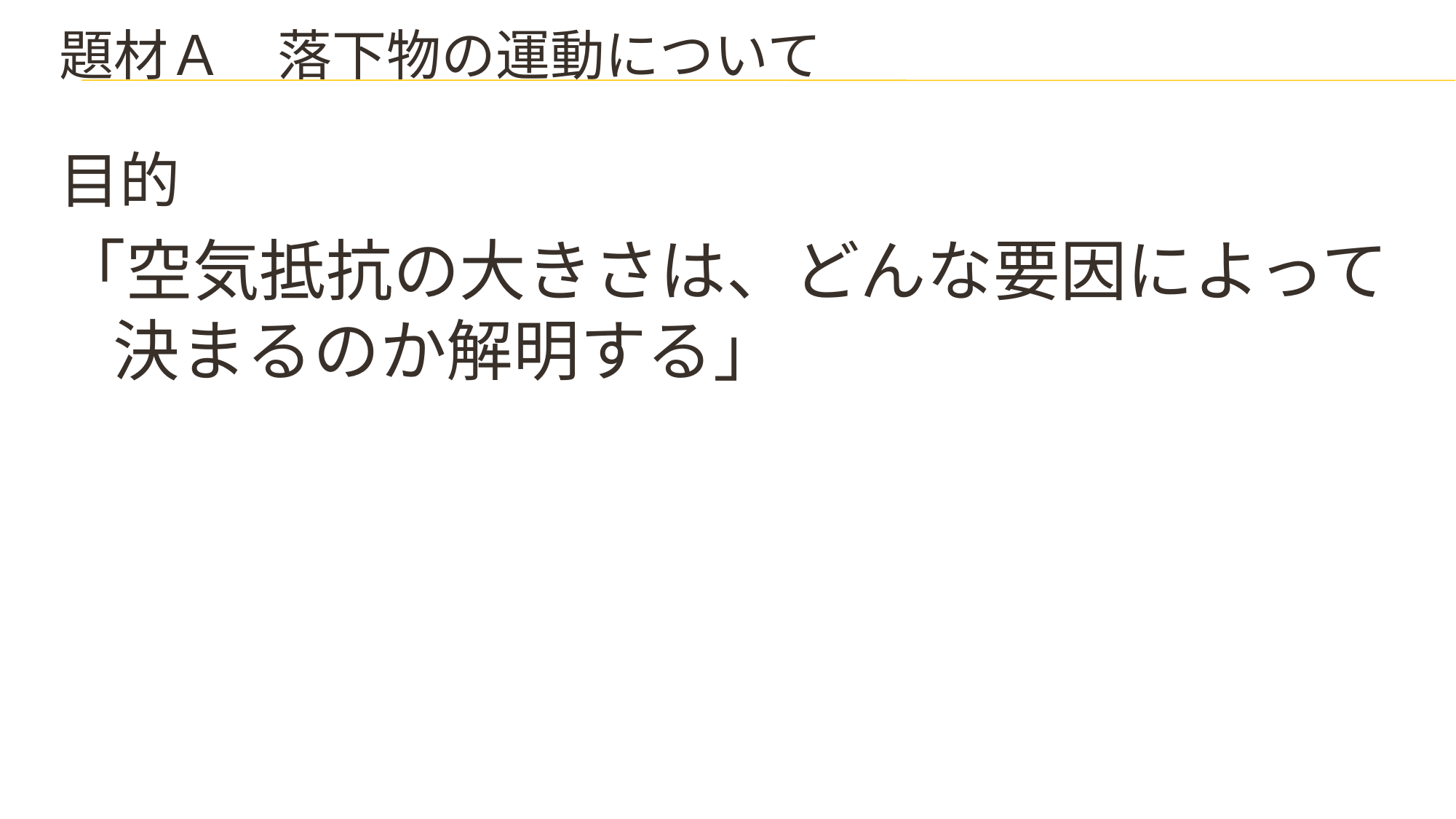

# 題材Ａ　落下物の運動について
目的
「空気抵抗の大きさは、どんな要因によって決まるのか解明する」